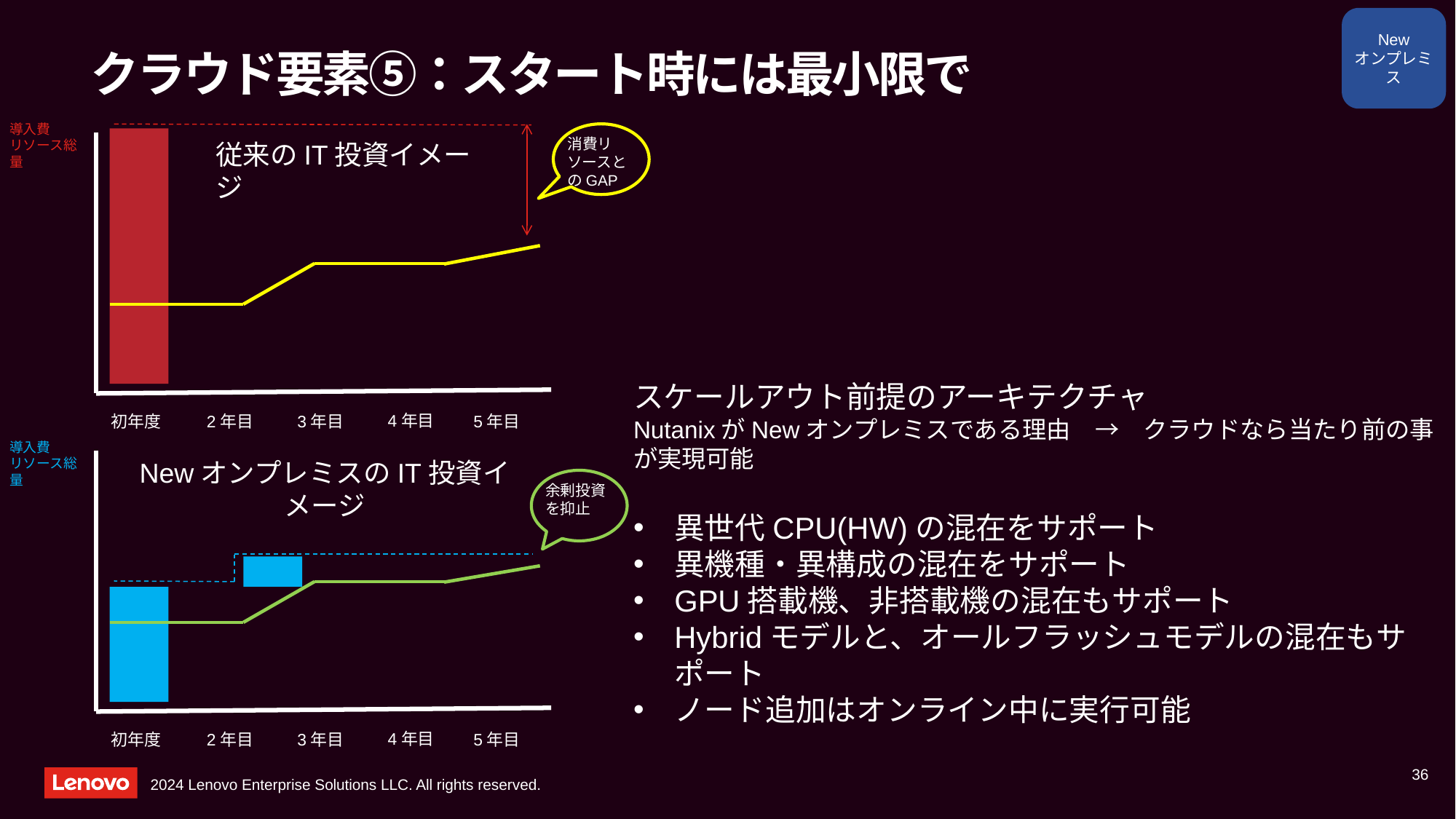

New
オンプレミス
# クラウド要素⑤：スタート時には最小限で
導入費
リソース総量
消費リソースとのGAP

従来のIT投資イメージ
スケールアウト前提のアーキテクチャ
NutanixがNewオンプレミスである理由　→　クラウドなら当たり前の事が実現可能

異世代CPU(HW)の混在をサポート
異機種・異構成の混在をサポート
GPU搭載機、非搭載機の混在もサポート
Hybridモデルと、オールフラッシュモデルの混在もサポート
ノード追加はオンライン中に実行可能
4年目
初年度
2年目
3年目
5年目
導入費
リソース総量
NewオンプレミスのIT投資イメージ
余剰投資を抑止

4年目
初年度
2年目
3年目
5年目
36